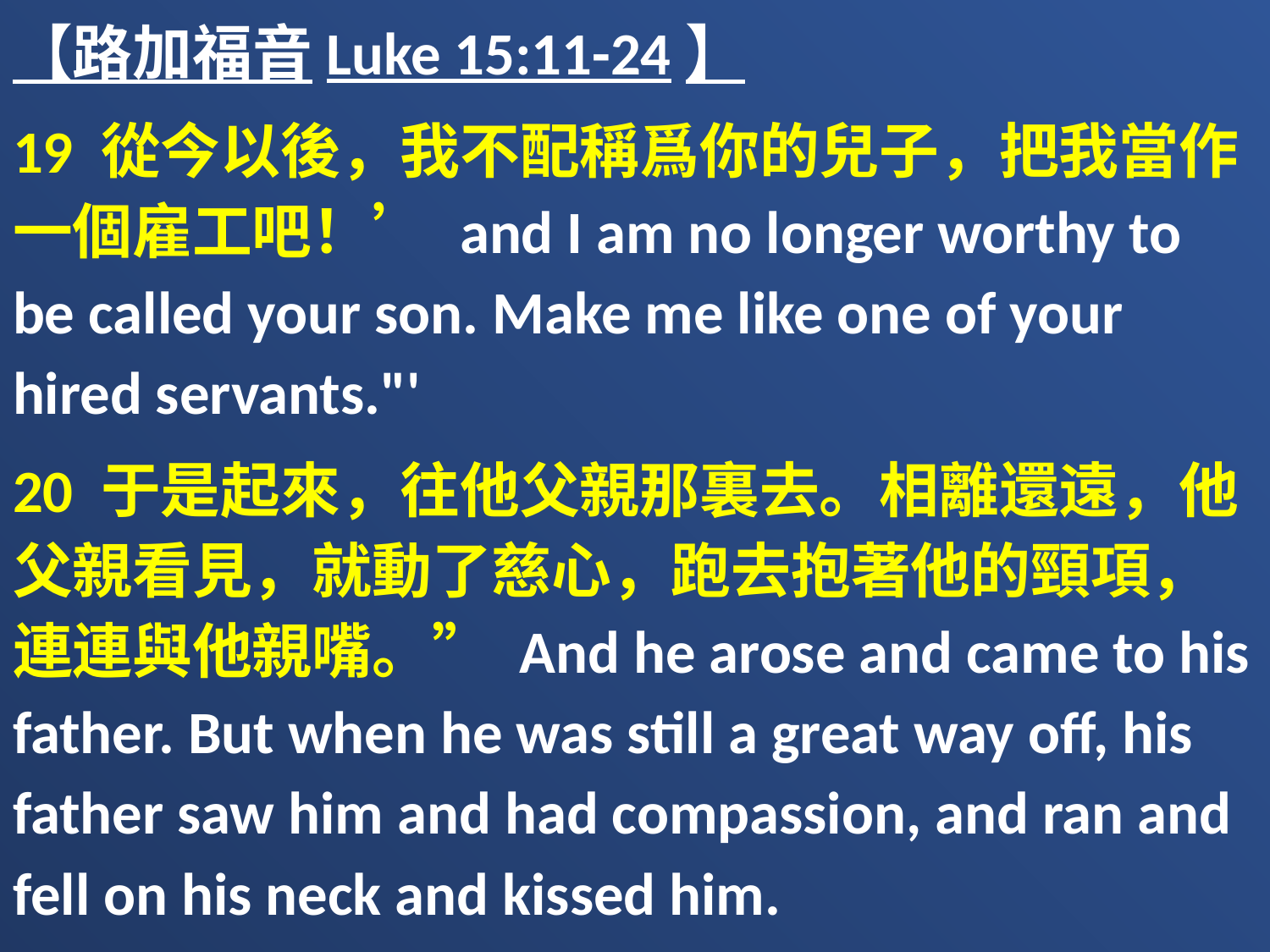

【路加福音Luke 15:11-24】
19 從今以後，我不配稱爲你的兒子，把我當作一個雇工吧！’ and I am no longer worthy to be called your son. Make me like one of your hired servants."'
20 于是起來，往他父親那裏去。相離還遠，他父親看見，就動了慈心，跑去抱著他的頸項，連連與他親嘴。” And he arose and came to his father. But when he was still a great way off, his father saw him and had compassion, and ran and fell on his neck and kissed him.